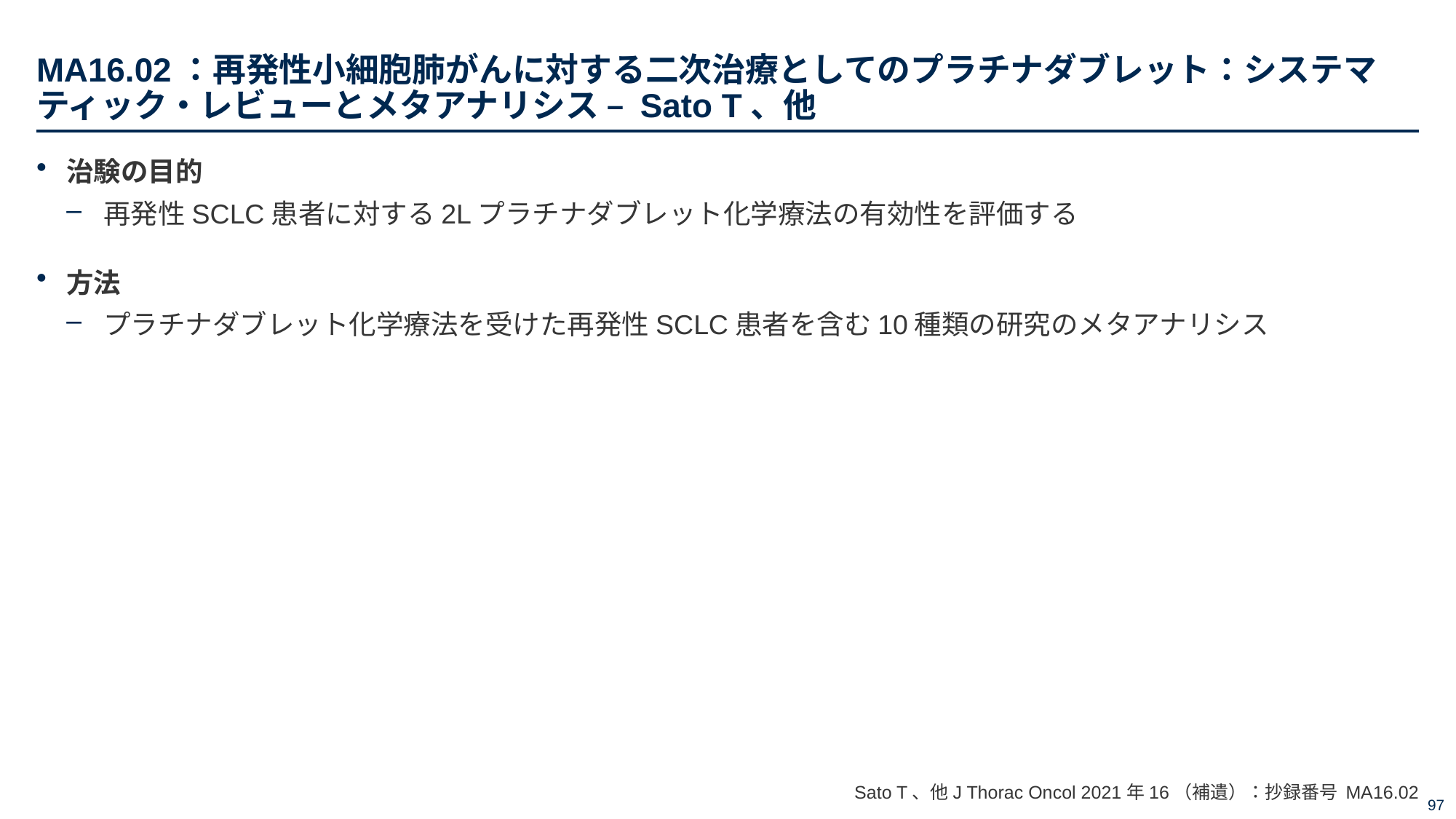

# MA16.02：再発性小細胞肺がんに対する二次治療としてのプラチナダブレット：システマティック・レビューとメタアナリシス – Sato T、他
治験の目的
再発性SCLC患者に対する2Lプラチナダブレット化学療法の有効性を評価する
方法
プラチナダブレット化学療法を受けた再発性SCLC患者を含む10種類の研究のメタアナリシス
Sato T、他J Thorac Oncol 2021年16（補遺）：抄録番号 MA16.02